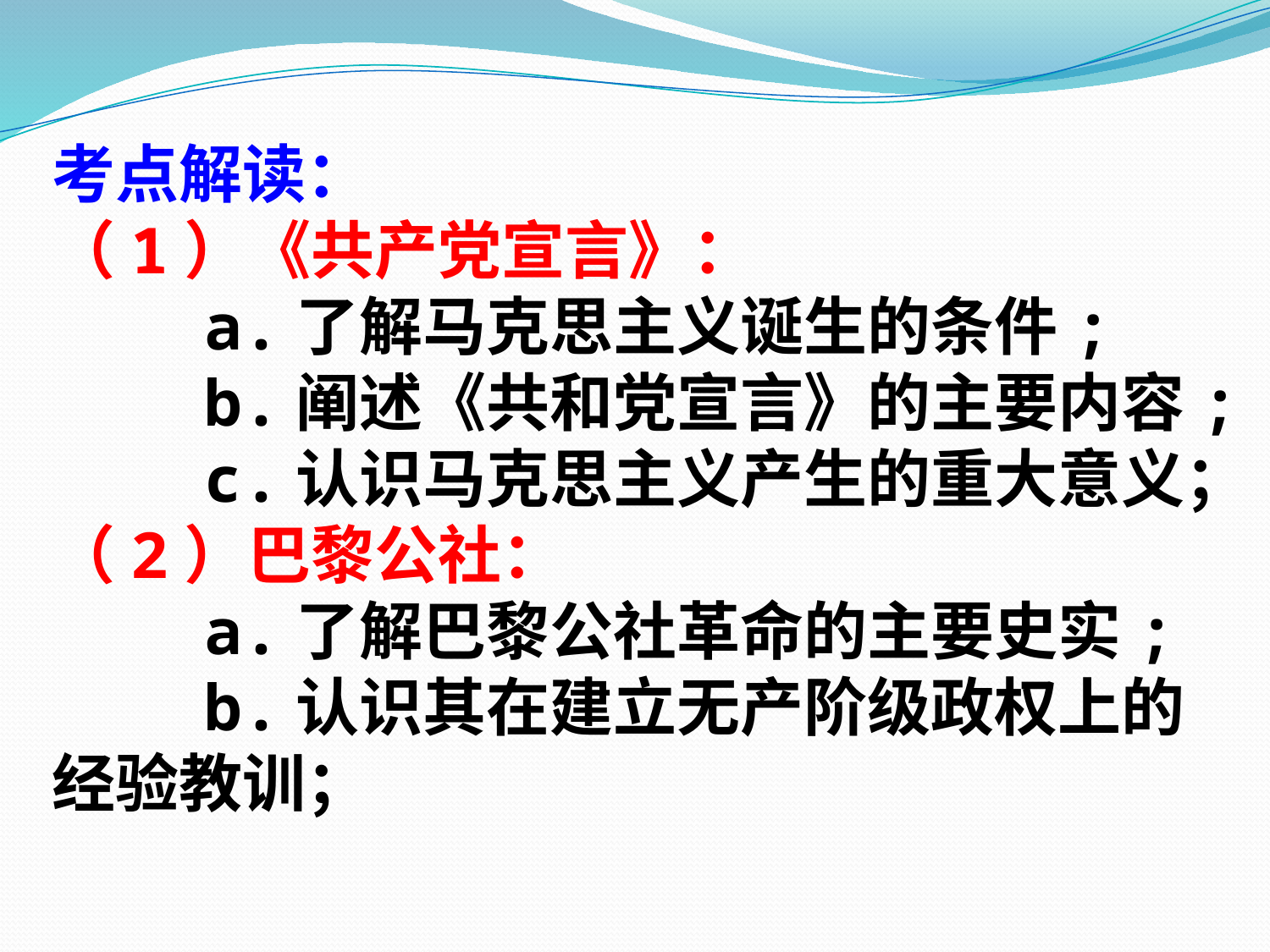

考点解读：
（1）《共产党宣言》：
    a.了解马克思主义诞生的条件;
    b.阐述《共和党宣言》的主要内容;
    c.认识马克思主义产生的重大意义；
（2）巴黎公社：
    a.了解巴黎公社革命的主要史实;
    b.认识其在建立无产阶级政权上的经验教训；